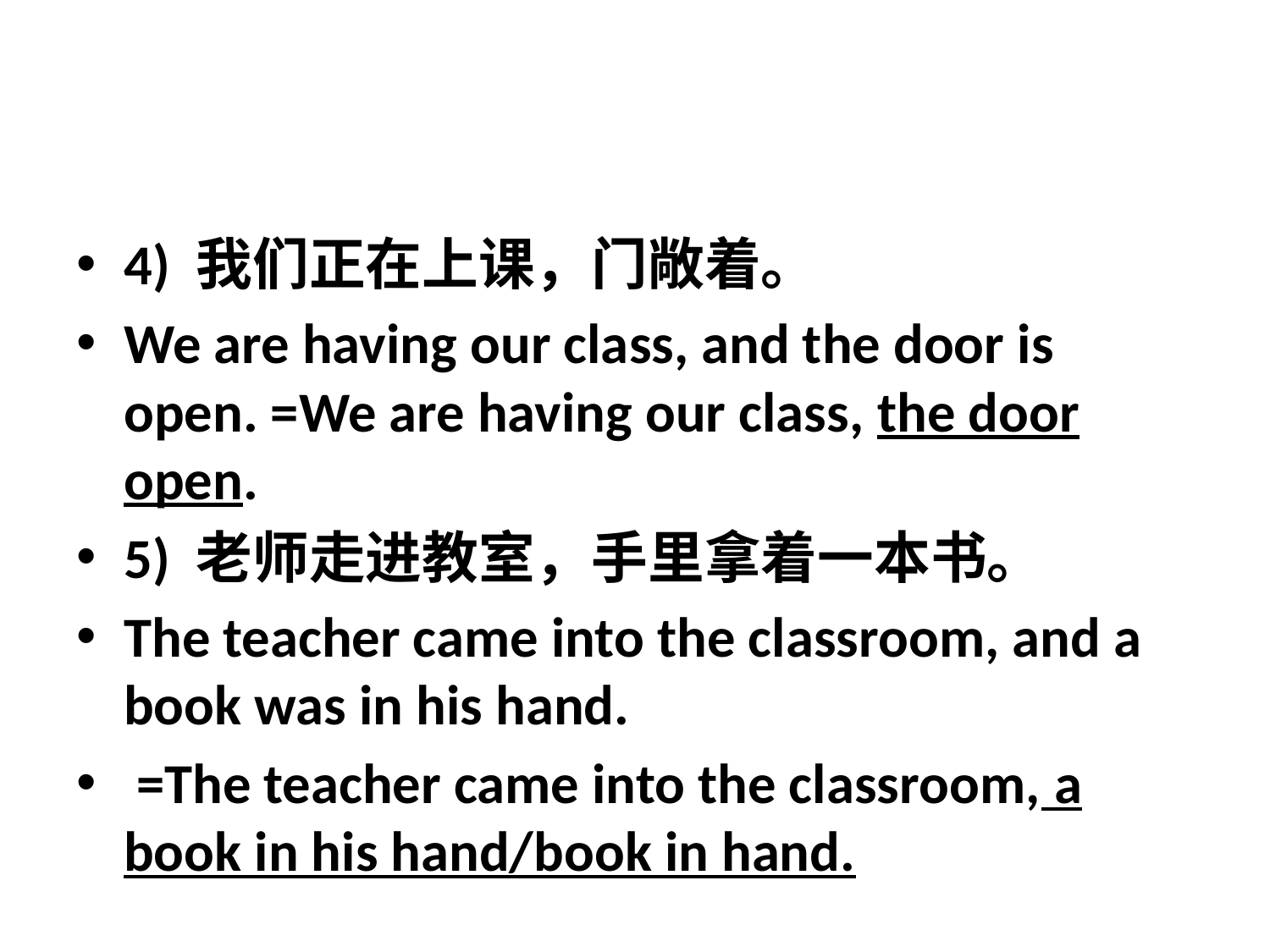

#
4) 我们正在上课，门敞着。
We are having our class, and the door is open. =We are having our class, the door open.
5) 老师走进教室，手里拿着一本书。
The teacher came into the classroom, and a book was in his hand.
 =The teacher came into the classroom, a book in his hand/book in hand.